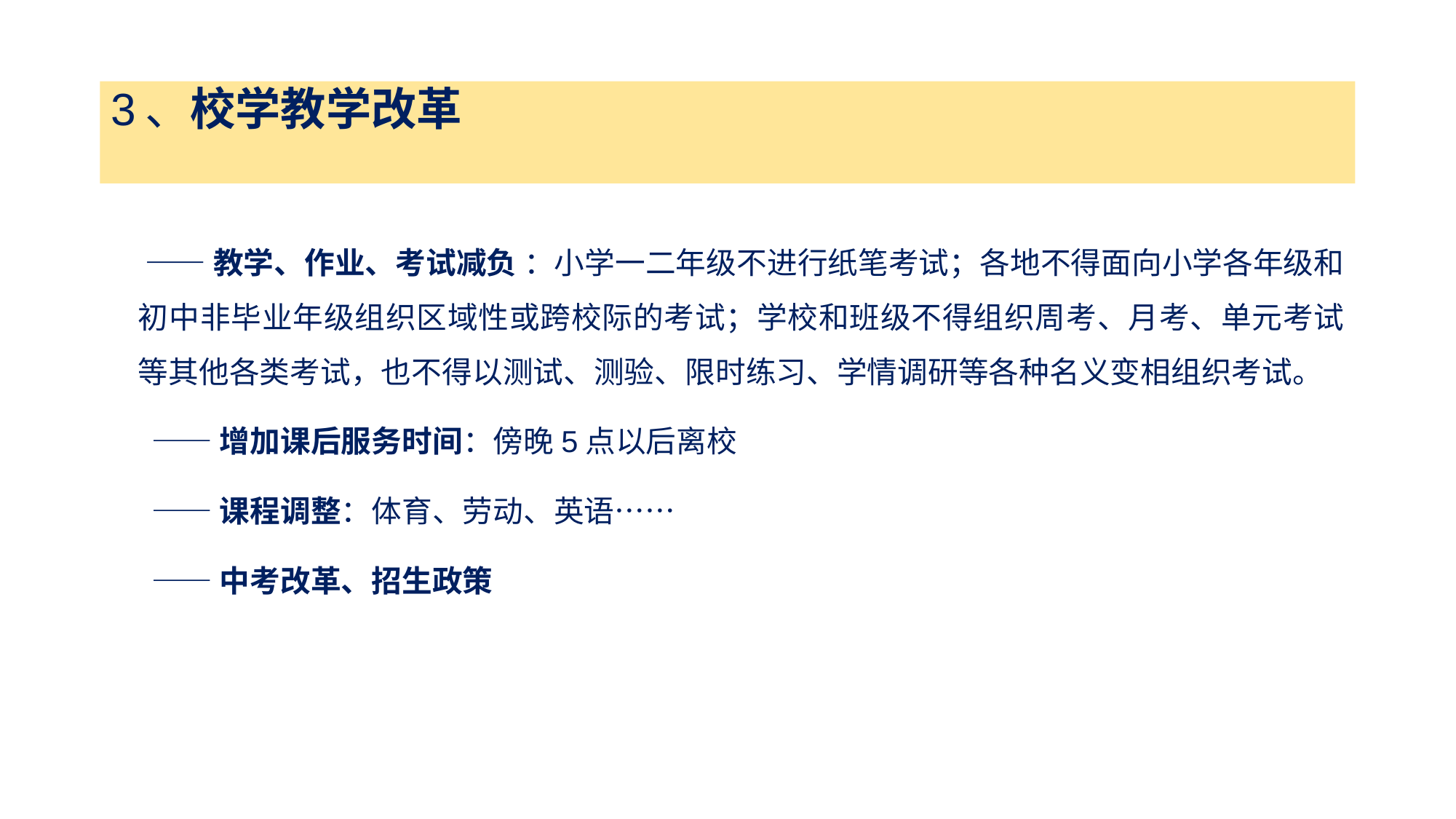

# 3、校学教学改革
 ——教学、作业、考试减负 ：小学一二年级不进行纸笔考试；各地不得面向小学各年级和初中非毕业年级组织区域性或跨校际的考试；学校和班级不得组织周考、月考、单元考试等其他各类考试，也不得以测试、测验、限时练习、学情调研等各种名义变相组织考试。
  ——增加课后服务时间：傍晚5点以后离校
  ——课程调整：体育、劳动、英语……
  ——中考改革、招生政策